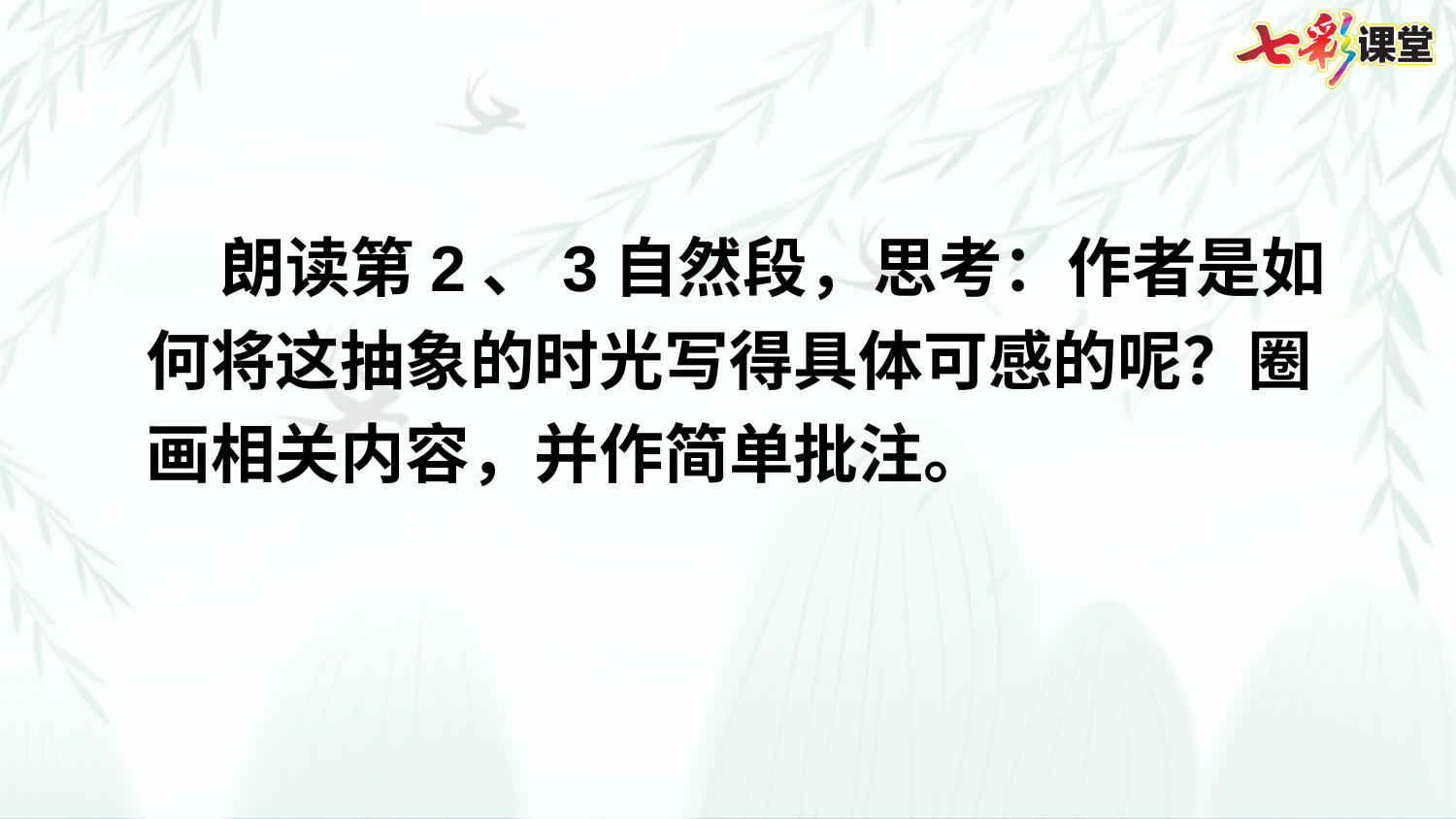

朗读第2、3自然段，思考：作者是如何将这抽象的时光写得具体可感的呢？圈画相关内容，并作简单批注。